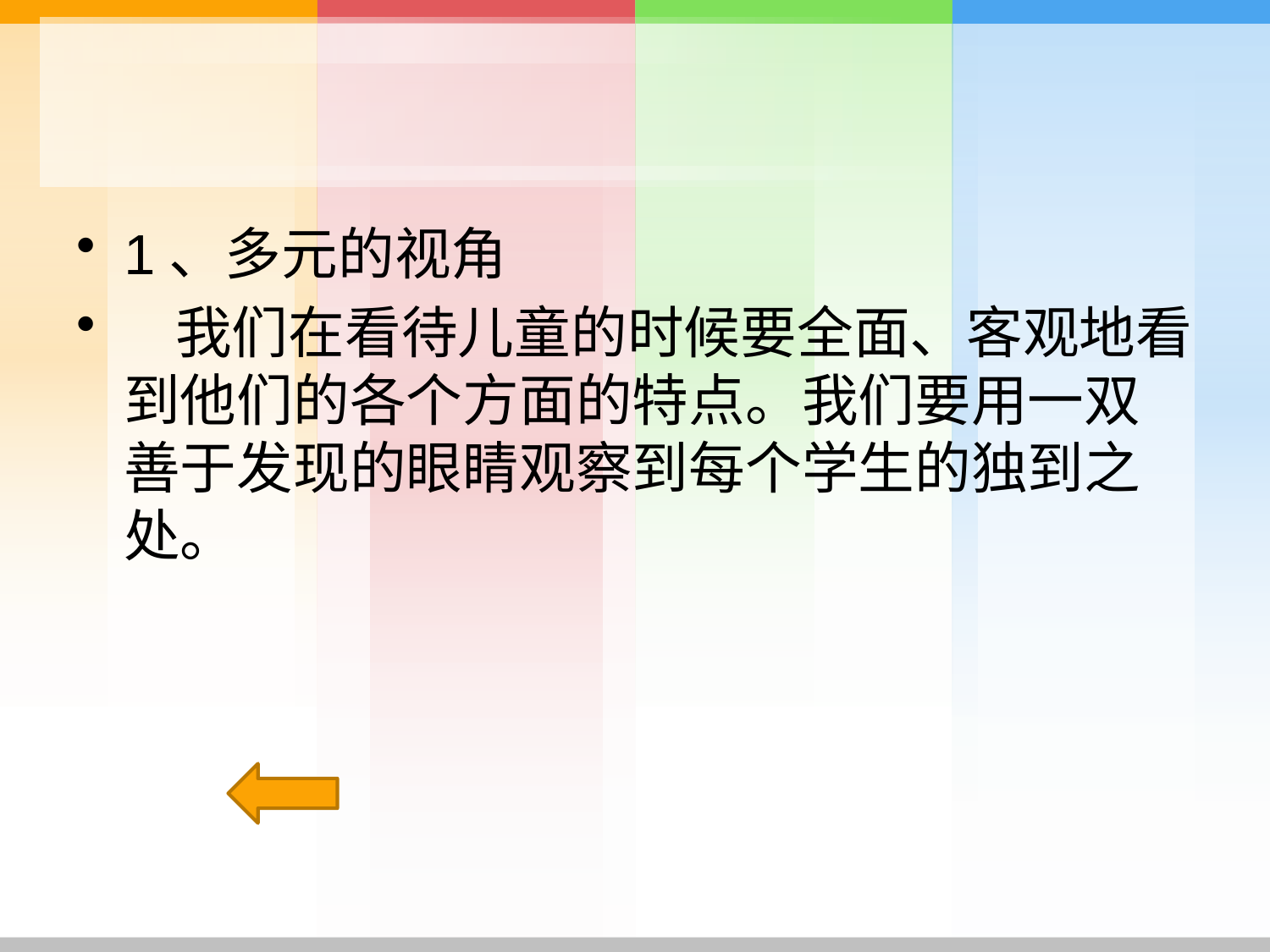

#
1、多元的视角
   我们在看待儿童的时候要全面、客观地看到他们的各个方面的特点。我们要用一双善于发现的眼睛观察到每个学生的独到之处。